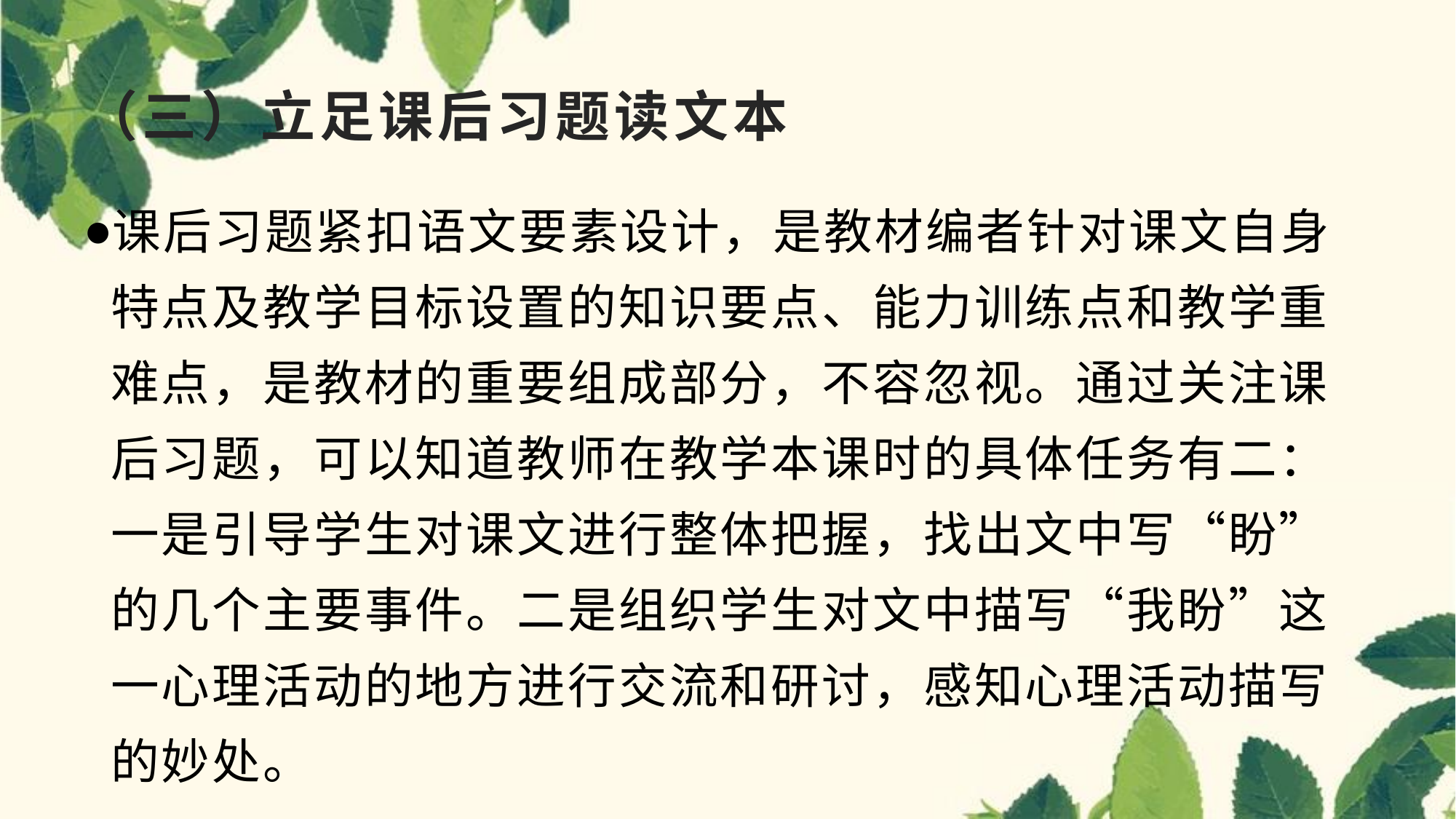

# （三）立足课后习题读文本
课后习题紧扣语文要素设计，是教材编者针对课文自身特点及教学目标设置的知识要点、能力训练点和教学重难点，是教材的重要组成部分，不容忽视。通过关注课后习题，可以知道教师在教学本课时的具体任务有二：一是引导学生对课文进行整体把握，找出文中写“盼”的几个主要事件。二是组织学生对文中描写“我盼”这一心理活动的地方进行交流和研讨，感知心理活动描写的妙处。